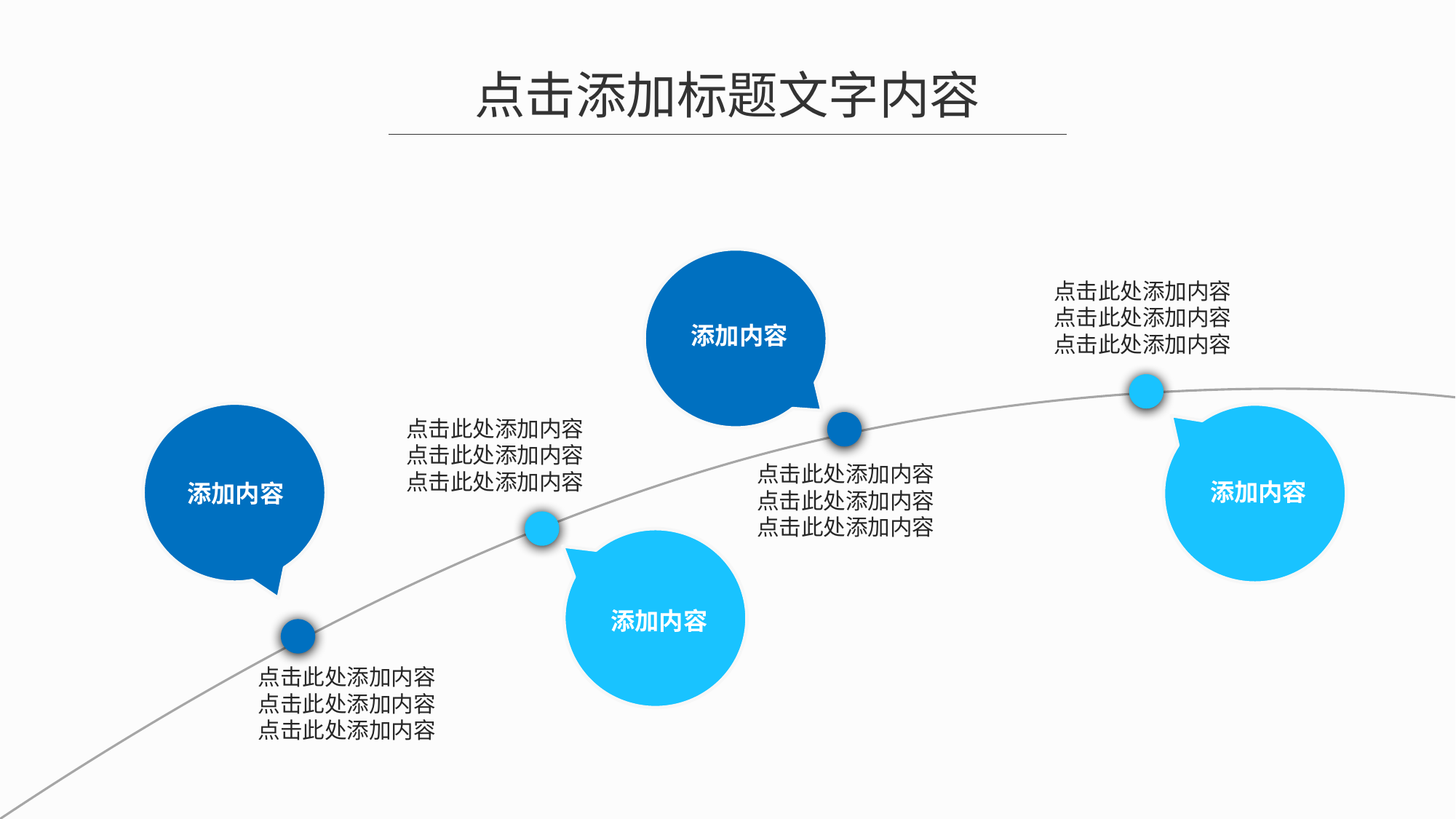

点击添加标题文字内容

添加内容
点击此处添加内容
点击此处添加内容
点击此处添加内容

添加内容

添加内容
点击此处添加内容
点击此处添加内容
点击此处添加内容

点击此处添加内容
点击此处添加内容
点击此处添加内容

添加内容

点击此处添加内容
点击此处添加内容
点击此处添加内容